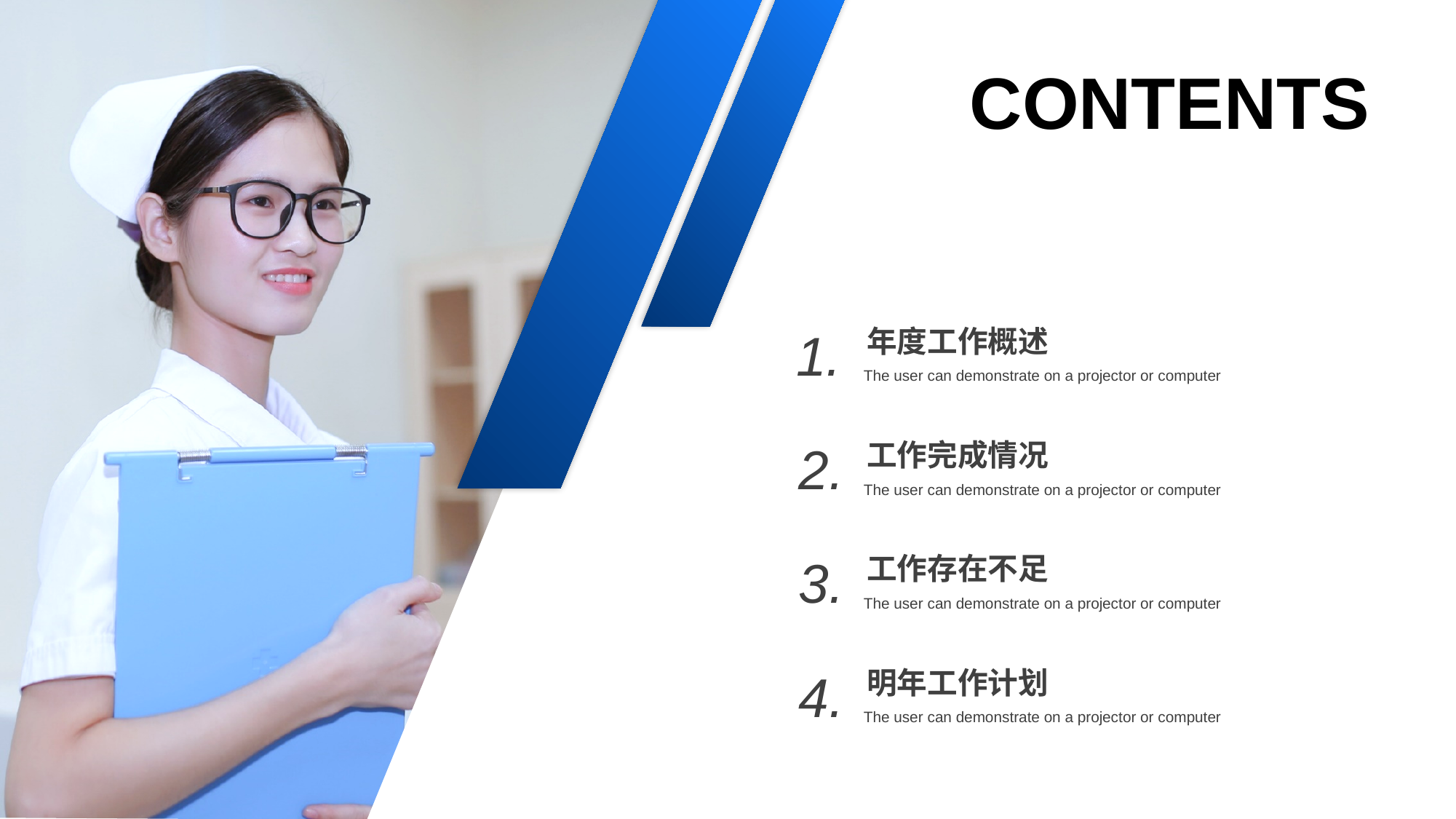

CONTENTS
1.
年度工作概述
The user can demonstrate on a projector or computer
2.
工作完成情况
The user can demonstrate on a projector or computer
3.
工作存在不足
The user can demonstrate on a projector or computer
4.
明年工作计划
The user can demonstrate on a projector or computer